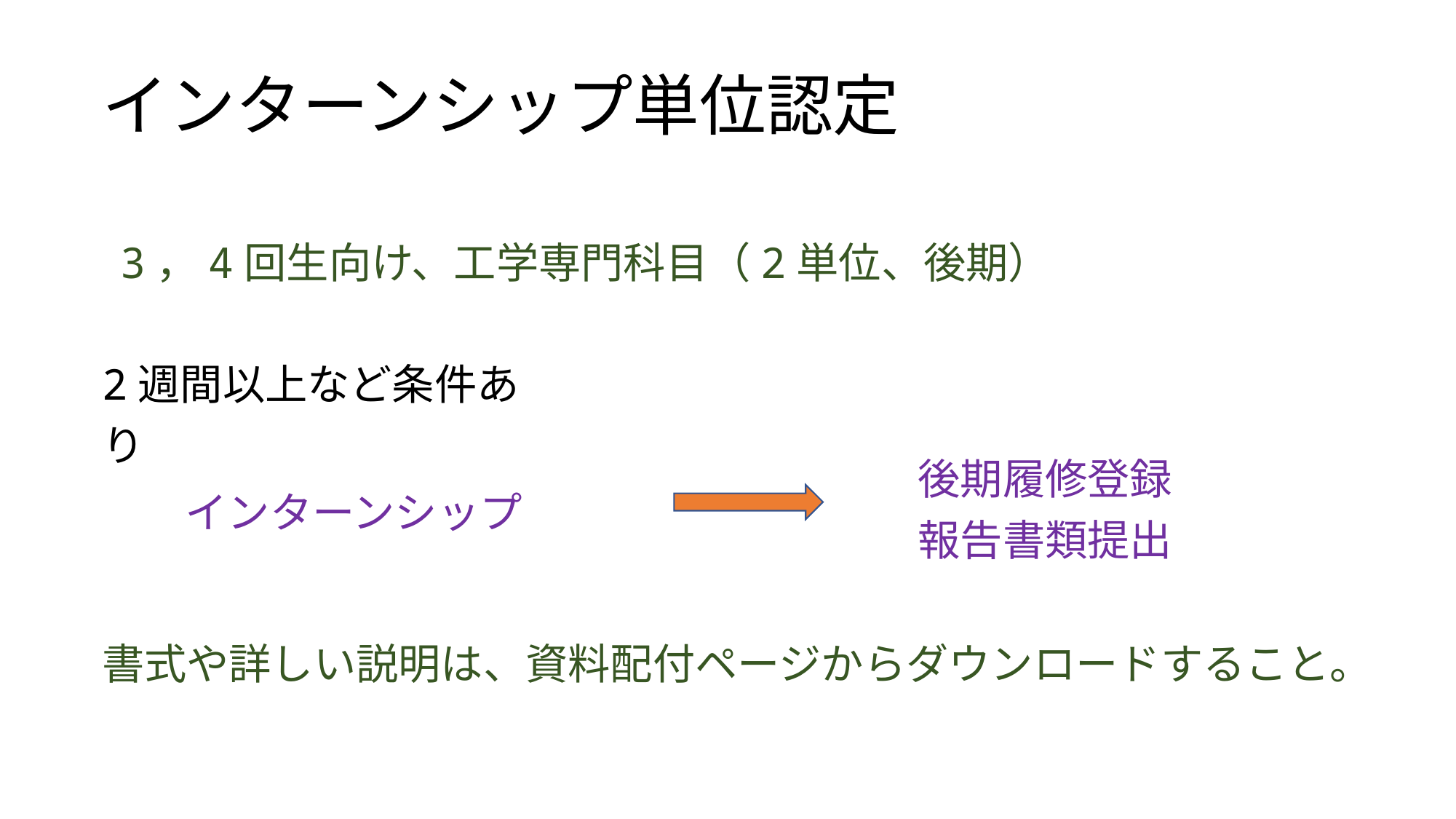

# インターンシップ単位認定
　3，4回生向け、工学専門科目（2単位、後期）
2週間以上など条件あり
後期履修登録
報告書類提出

インターンシップ
書式や詳しい説明は、資料配付ページからダウンロードすること。